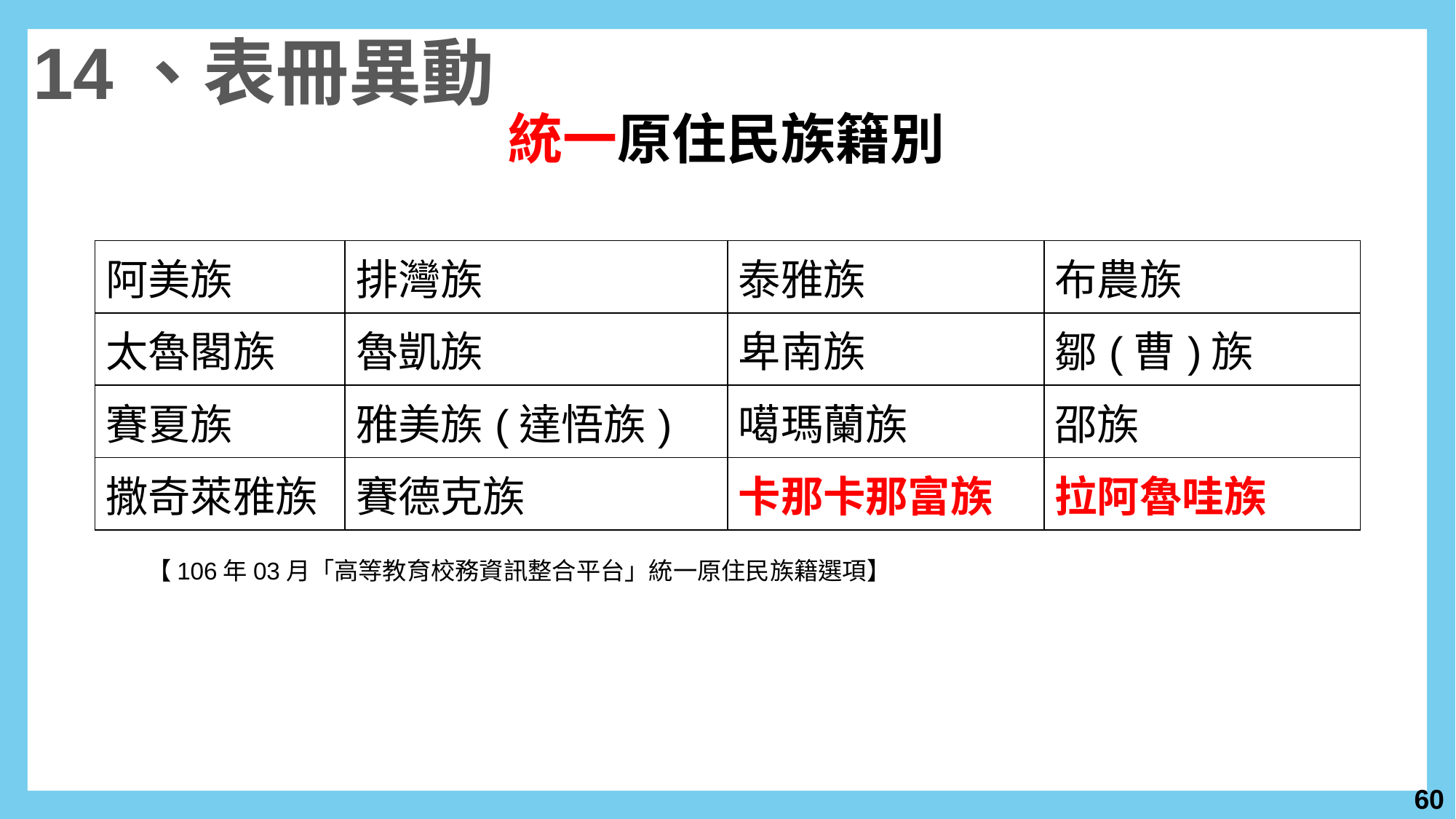

14、表冊異動

統一原住民族籍別
| 阿美族 | 排灣族 | 泰雅族 | 布農族 |
| --- | --- | --- | --- |
| 太魯閣族 | 魯凱族 | 卑南族 | 鄒(曹)族 |
| 賽夏族 | 雅美族(達悟族) | 噶瑪蘭族 | 邵族 |
| 撒奇萊雅族 | 賽德克族 | 卡那卡那富族 | 拉阿魯哇族 |
【106年03月「高等教育校務資訊整合平台」統一原住民族籍選項】
60